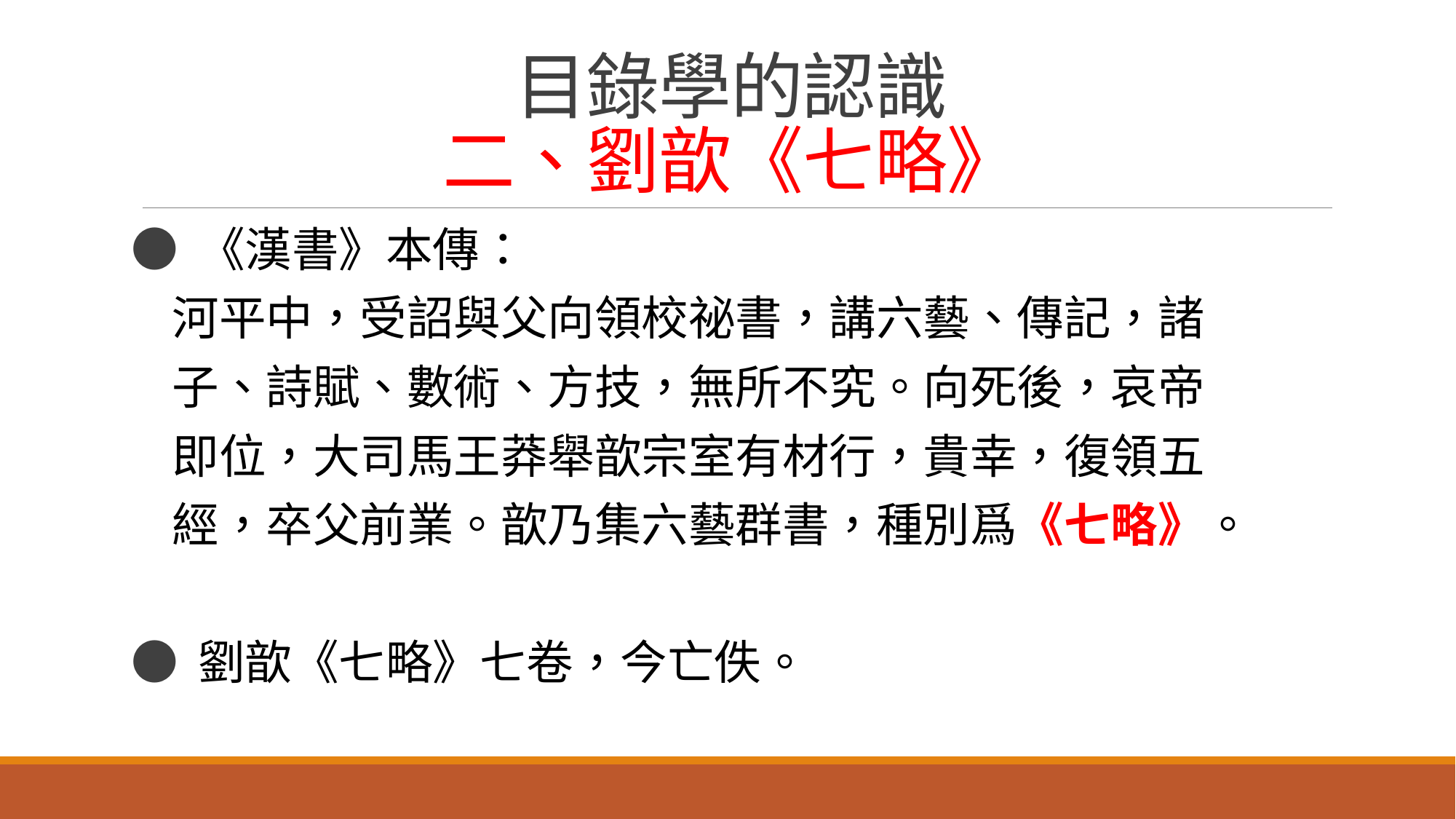

# 目錄學的認識 二、劉歆《七略》
● 《漢書》本傳：
   河平中，受詔與父向領校祕書，講六藝、傳記，諸
   子、詩賦、數術、方技，無所不究。向死後，哀帝
   即位，大司馬王莽舉歆宗室有材行，貴幸，復領五
   經，卒父前業。歆乃集六藝群書，種別爲《七略》。

● 劉歆《七略》七卷，今亡佚。